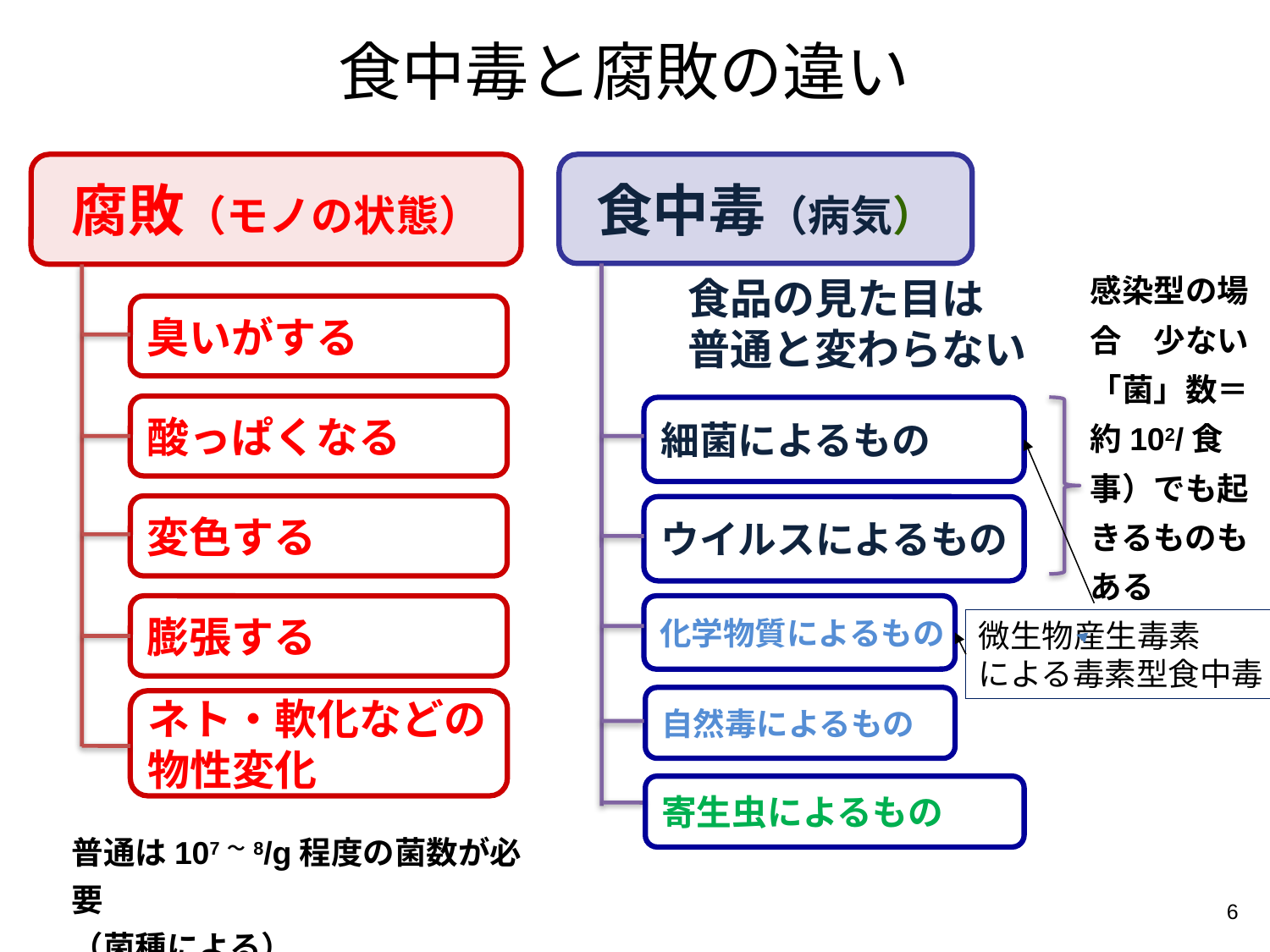

# 食中毒と腐敗の違い
腐敗（モノの状態）

臭いがする
酸っぱくなる
変色する
膨張する
ネト・軟化などの
物性変化
食中毒（病気）
感染型の場合　少ない「菌」数＝約102/食事）でも起きるものもある

食品の見た目は
普通と変わらない

細菌によるもの
ウイルスによるもの
化学物質によるもの
微生物産生毒素
による毒素型食中毒
自然毒によるもの
寄生虫によるもの
普通は107～8/g程度の菌数が必要
（菌種による）
6